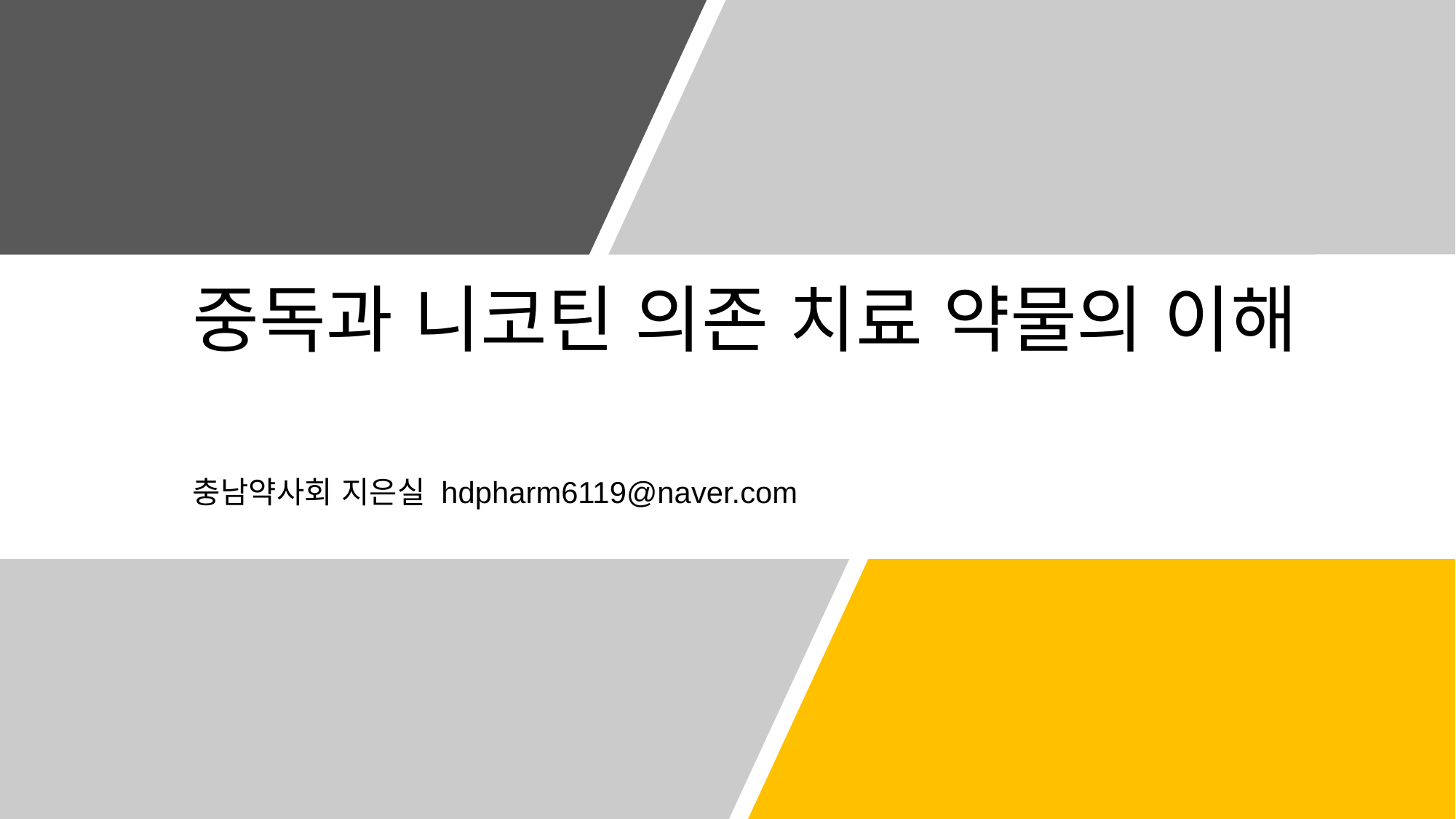

# 중독과 니코틴 의존 치료 약물의 이해
충남약사회 지은실 hdpharm6119@naver.com